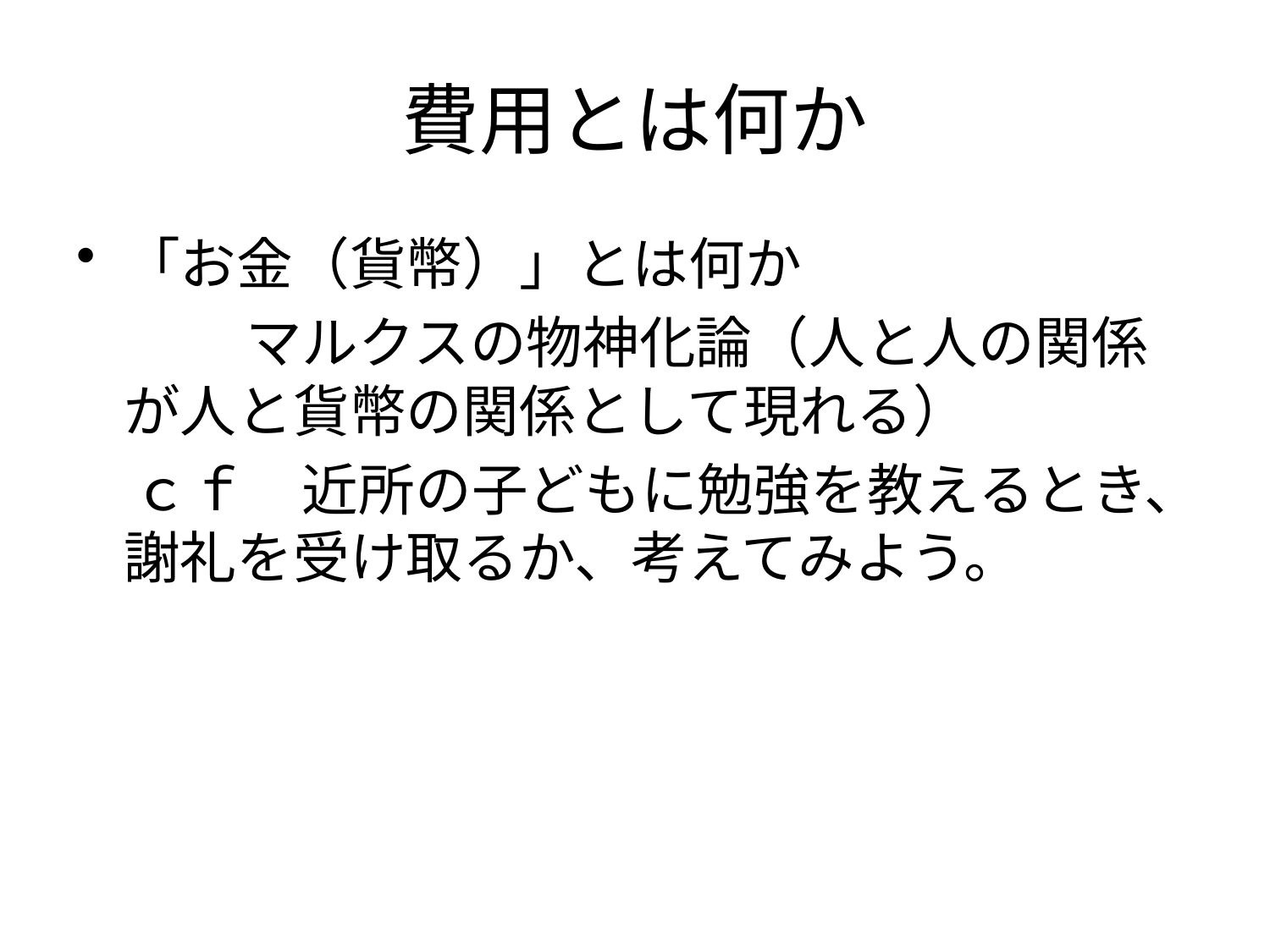

# 費用とは何か
「お金（貨幣）」とは何か
　　　マルクスの物神化論（人と人の関係が人と貨幣の関係として現れる）
　ｃｆ　近所の子どもに勉強を教えるとき、謝礼を受け取るか、考えてみよう。